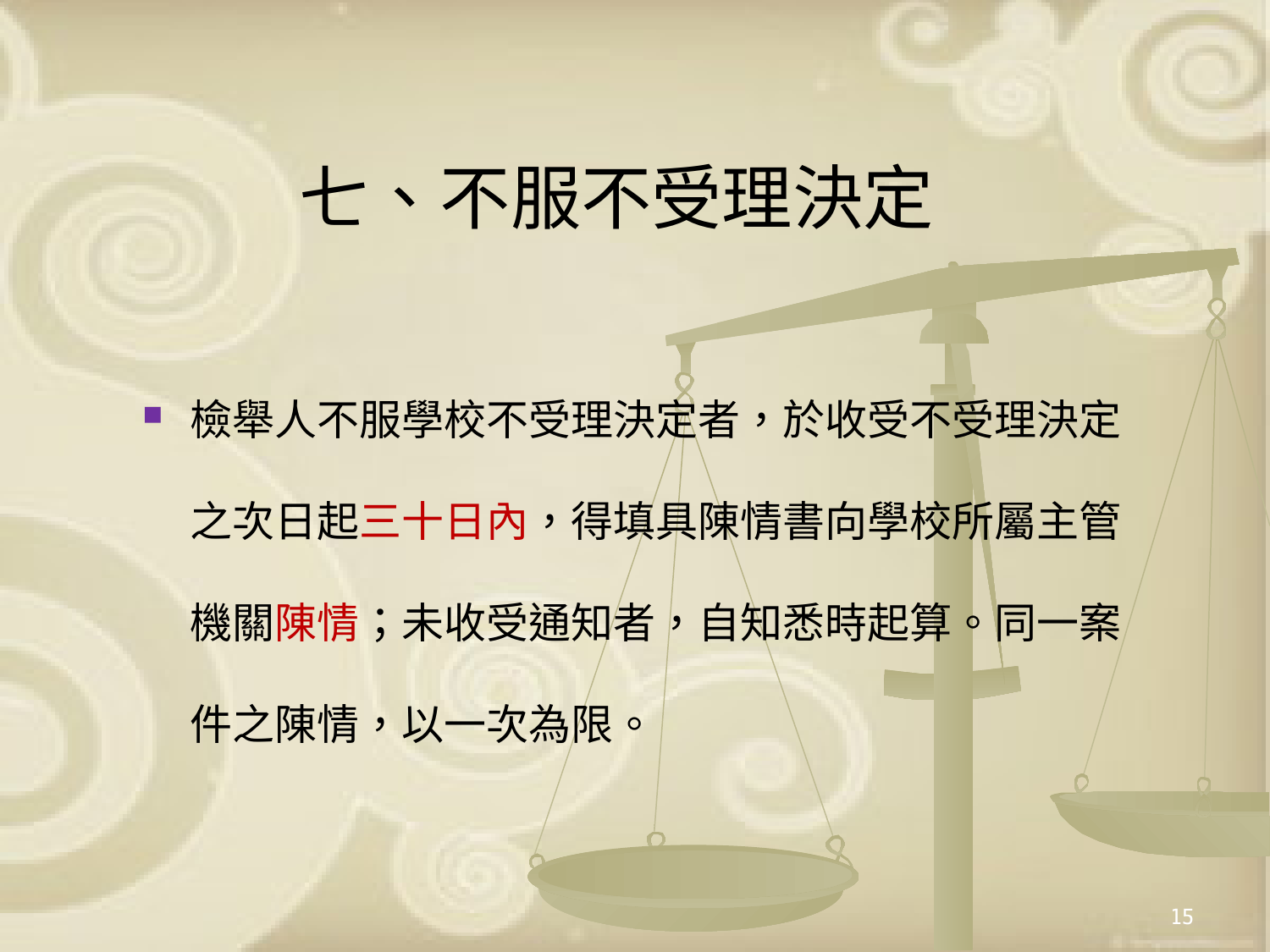

# 七、不服不受理決定
檢舉人不服學校不受理決定者，於收受不受理決定之次日起三十日內，得填具陳情書向學校所屬主管機關陳情；未收受通知者，自知悉時起算。同一案件之陳情，以一次為限。

15